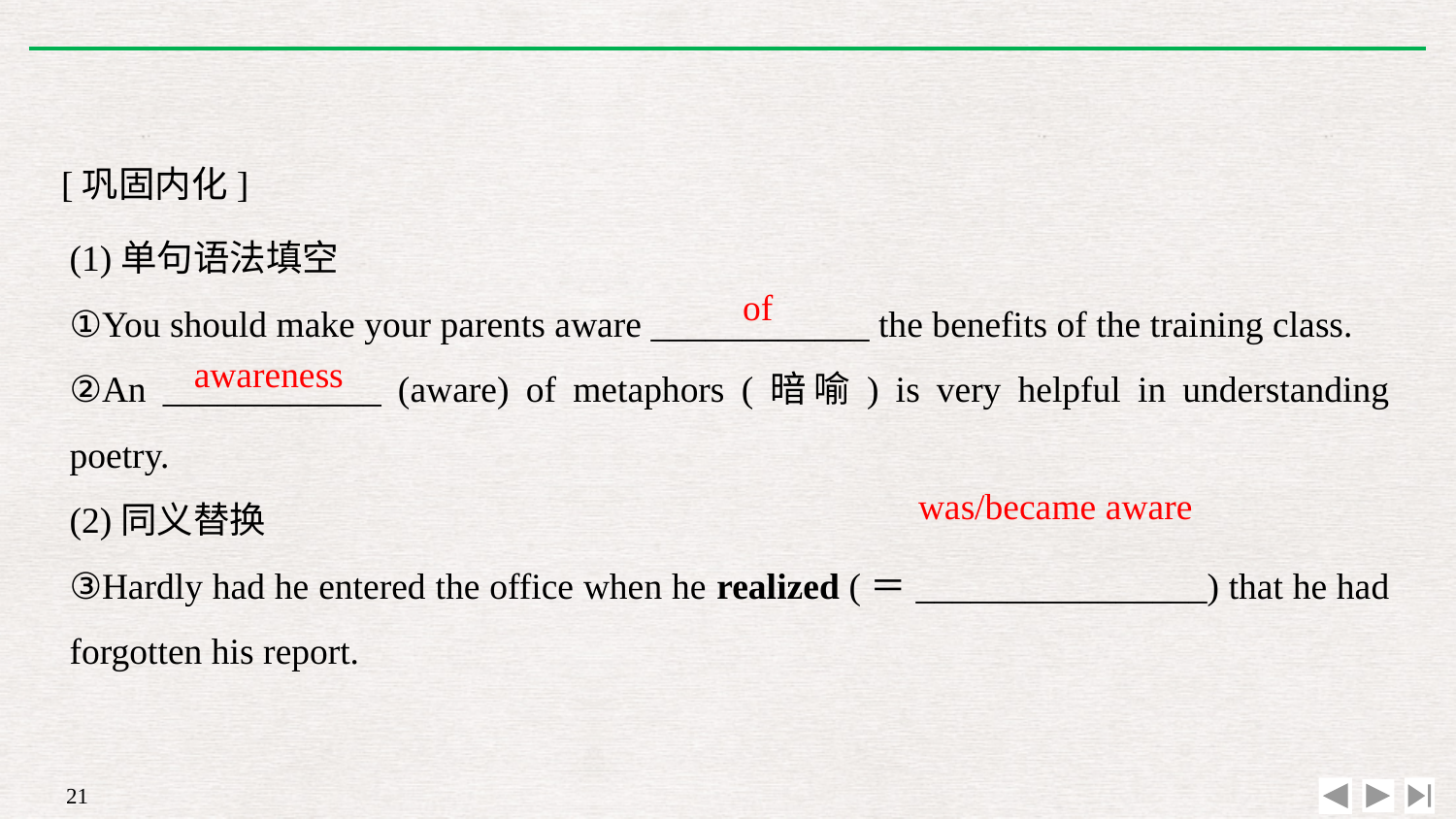

[巩固内化]
(1)单句语法填空
①You should make your parents aware ____________ the benefits of the training class.
②An ____________ (aware) of metaphors (暗喻) is very helpful in understanding poetry.
(2)同义替换
③Hardly had he entered the office when he realized (＝________________) that he had forgotten his report.
of
awareness
was/became aware